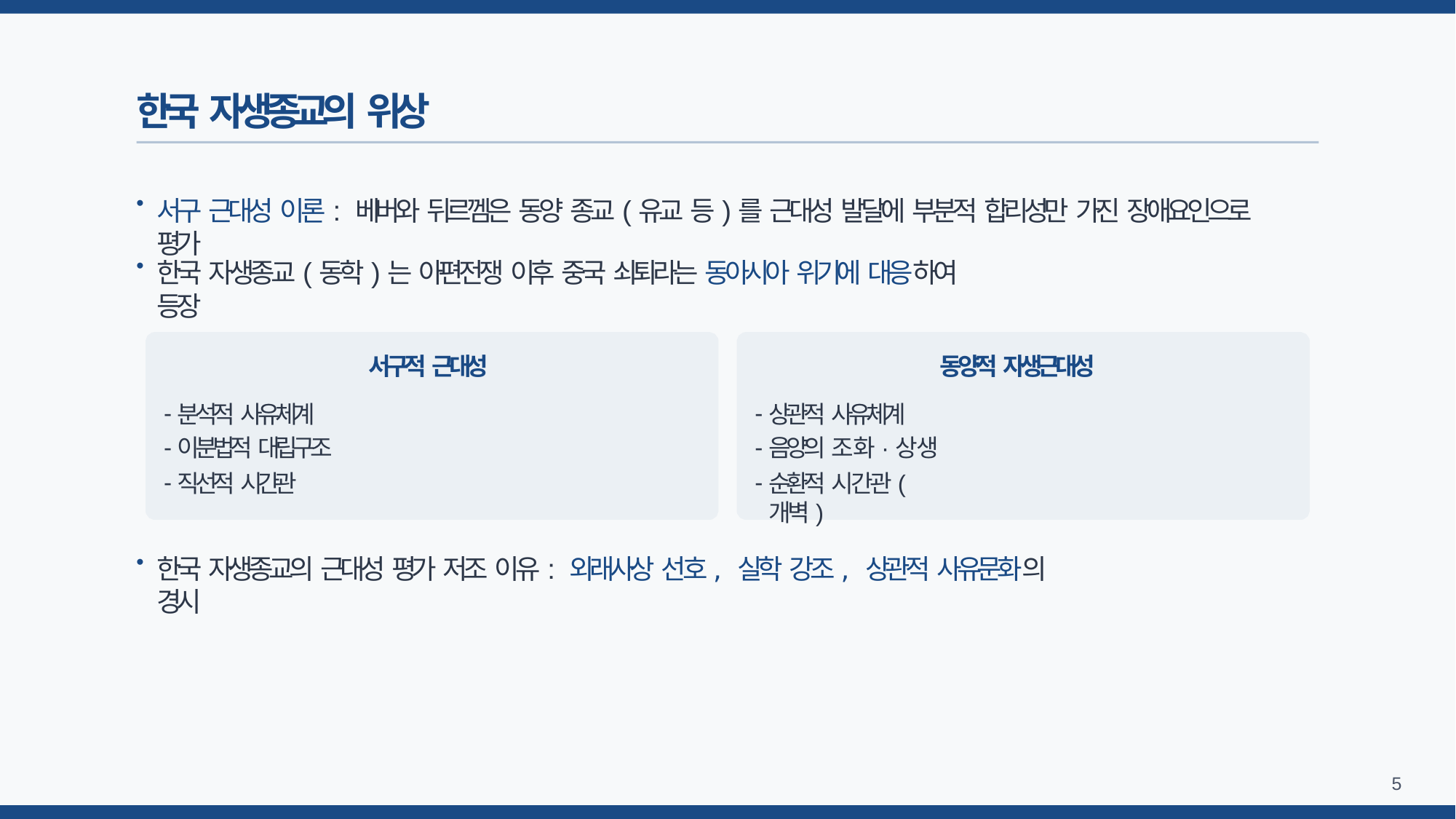

# 한국 자생종교의 위상
•
서구 근대성 이론: 베버와 뒤르껨은 동양 종교(유교 등)를 근대성 발달에 부분적 합리성만 가진 장애요인으로 평가
•
한국 자생종교(동학)는 아편전쟁 이후 중국 쇠퇴라는 동아시아 위기에 대응하여 등장

서구적 근대성
동양적 자생근대성
분석적 사유체계
이분법적 대립구조
직선적 시간관
상관적 사유체계
음양의 조화·상생
순환적 시간관(개벽)
•
한국 자생종교의 근대성 평가 저조 이유: 외래사상 선호, 실학 강조, 상관적 사유문화의 경시
5